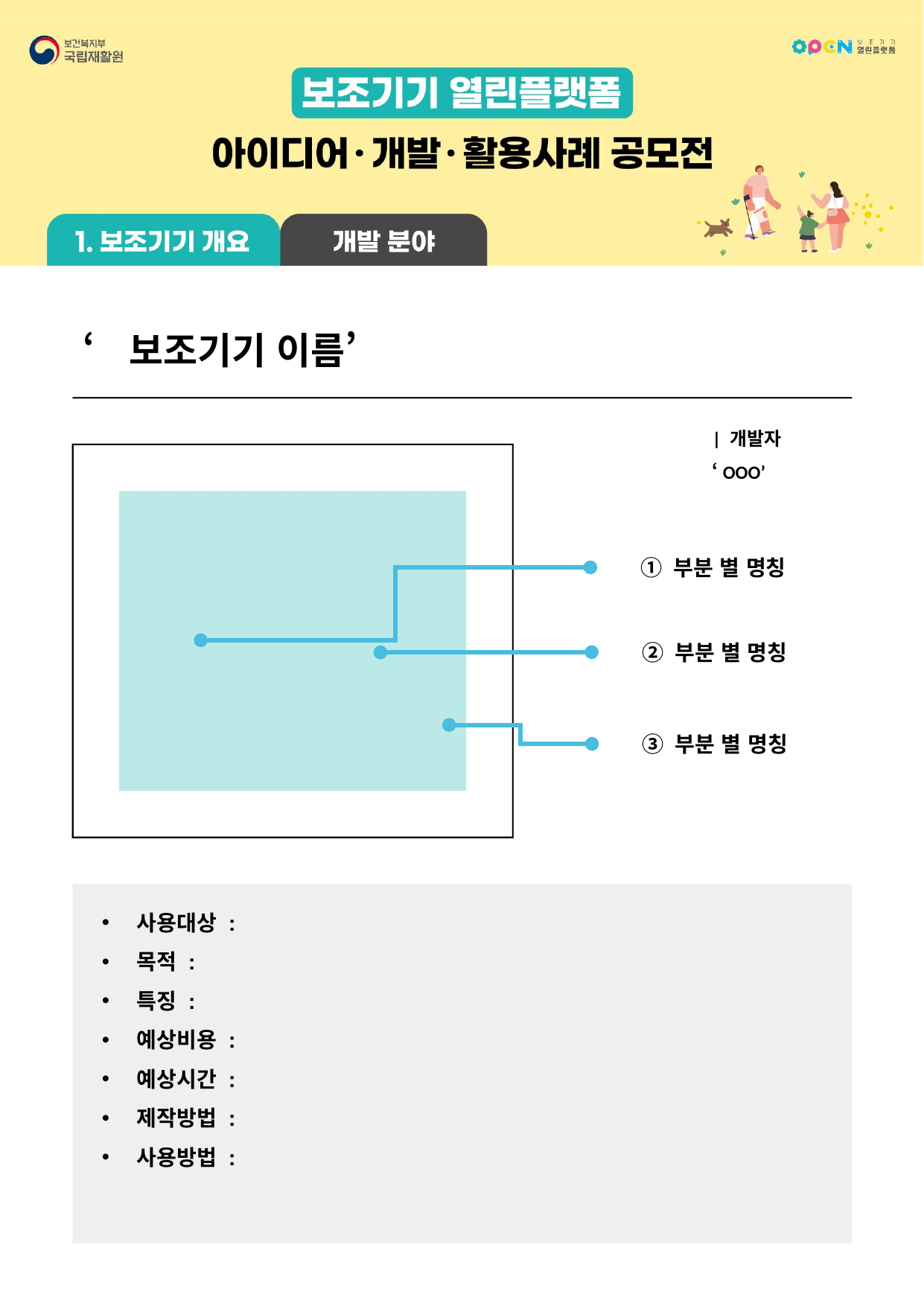

‘보조기기 이름’
| 개발자   ‘OOO’
① 부분 별 명칭
② 부분 별 명칭
③ 부분 별 명칭
사용대상 :
목적 :
특징 :
예상비용 :
예상시간 :
제작방법 :
사용방법 :